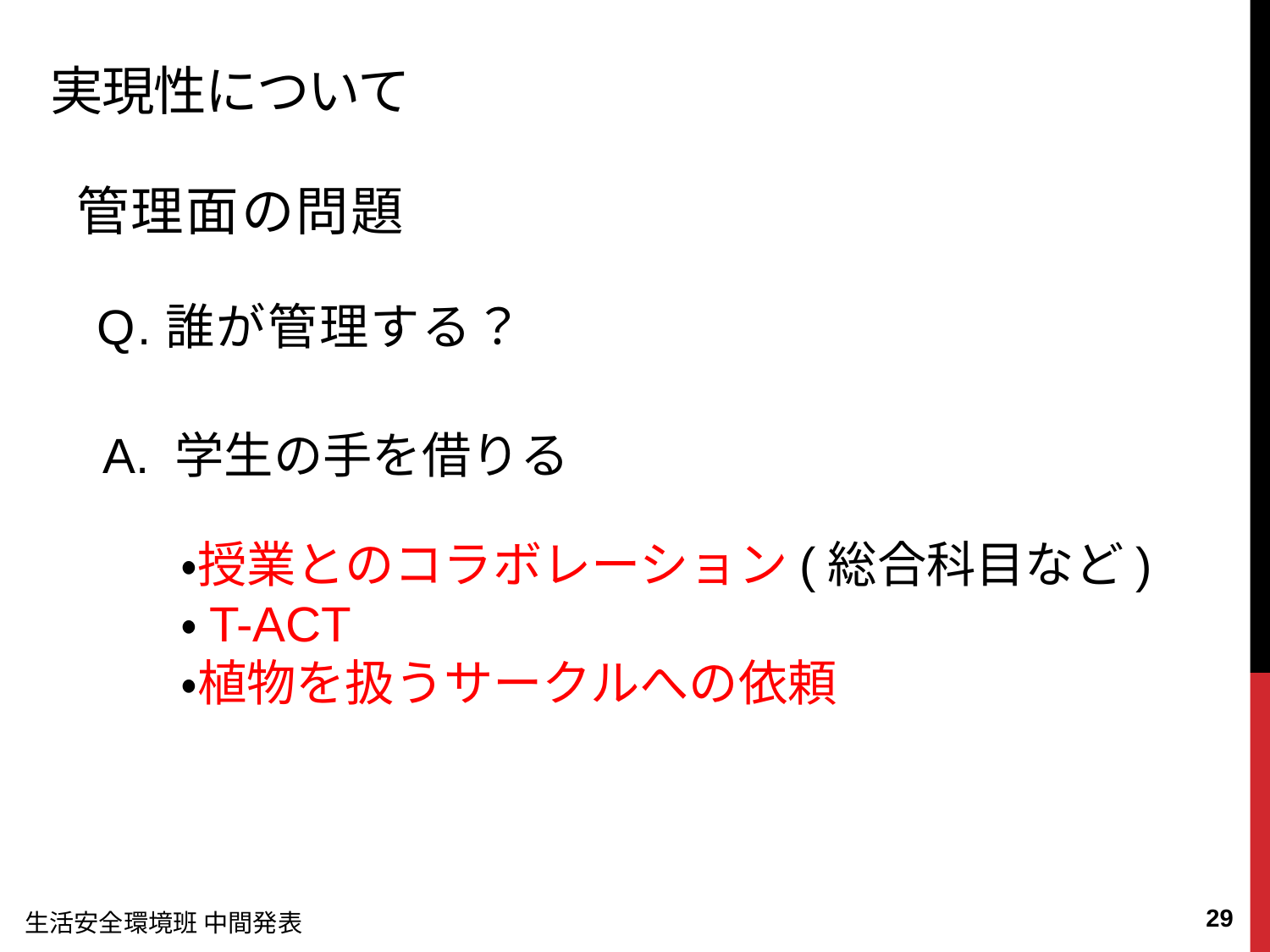

実現性について

管理面の問題
Q.誰が管理する？
A. 学生の手を借りる
 ・授業とのコラボレーション(総合科目など)
 ・T-ACT
 ・植物を扱うサークルへの依頼
29
生活安全環境班 中間発表